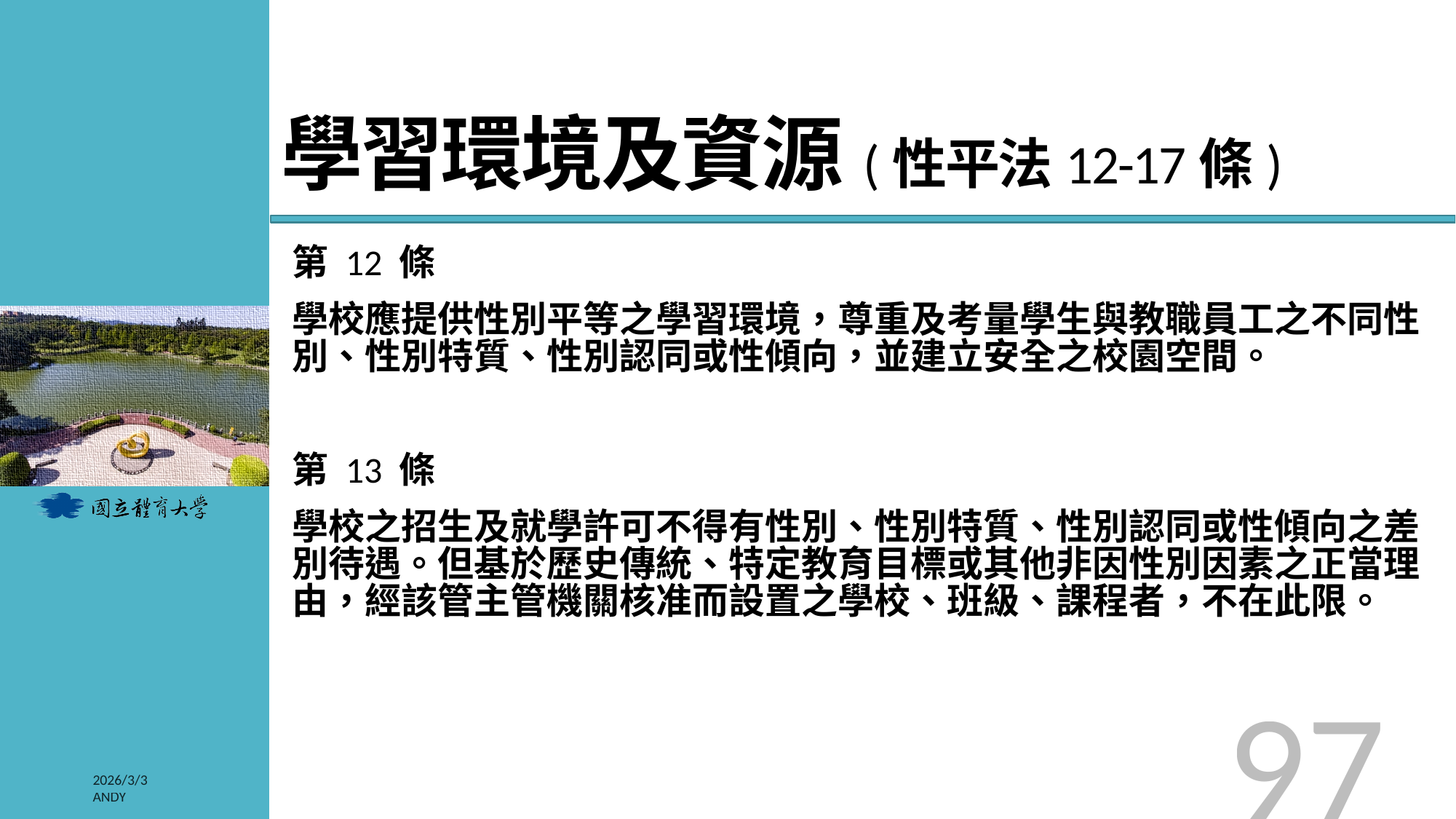

# 學習環境及資源(性平法12-17條)
第 12 條
學校應提供性別平等之學習環境，尊重及考量學生與教職員工之不同性別、性別特質、性別認同或性傾向，並建立安全之校園空間。

第 13 條
學校之招生及就學許可不得有性別、性別特質、性別認同或性傾向之差別待遇。但基於歷史傳統、特定教育目標或其他非因性別因素之正當理由，經該管主管機關核准而設置之學校、班級、課程者，不在此限。
97
2026/3/3
Andy